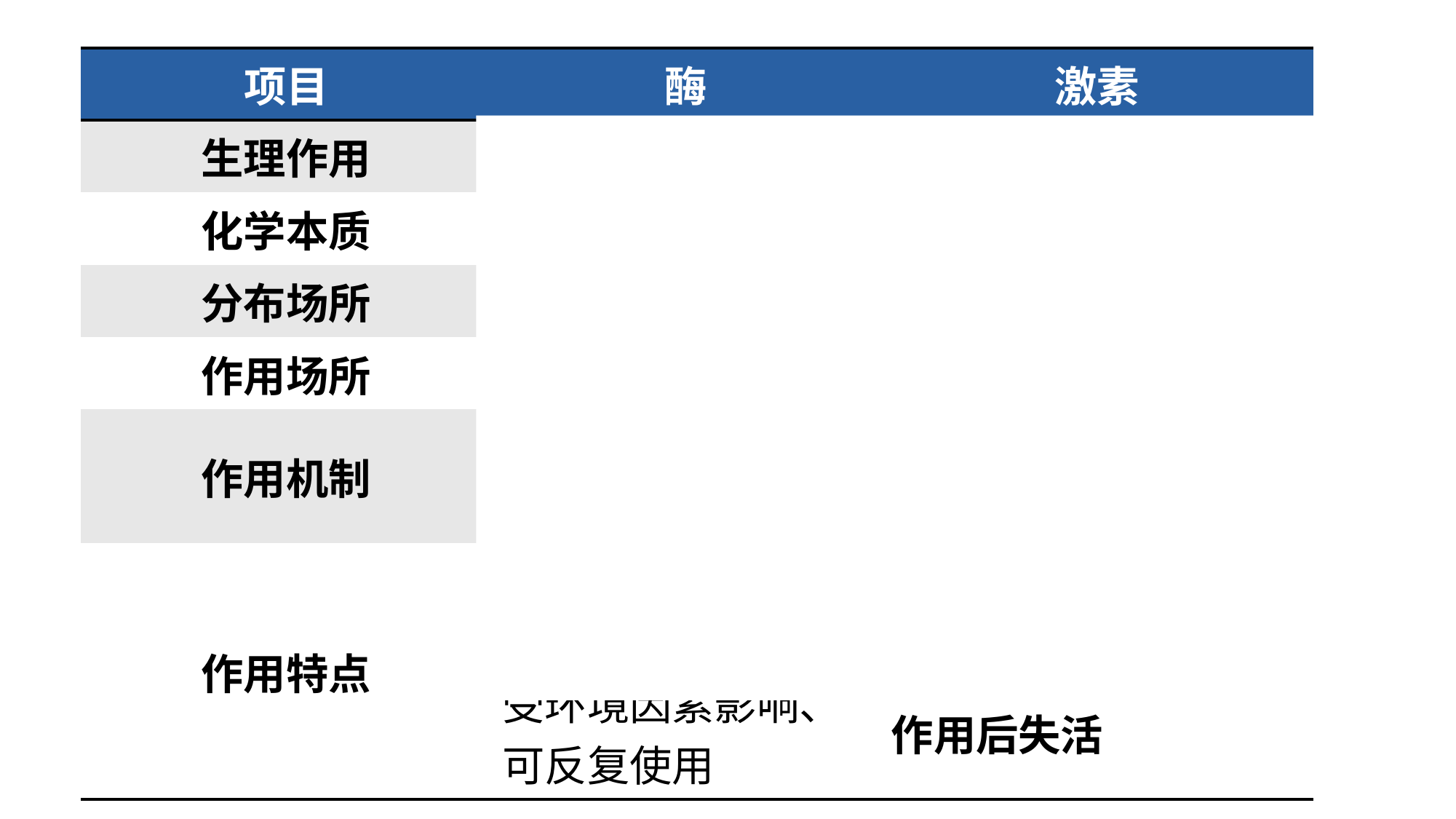

| 项目 | 酶 | 激素 |
| --- | --- | --- |
| 生理作用 | 催化 | 调节 |
| 化学本质 | 蛋白质或RNA | 小分子或大分子 |
| 分布场所 | 胞内、胞外 | 内环境 |
| 作用场所 | 胞内、胞外 | 细胞表面/胞内 |
| 作用机制 | 与底物结合，降低反应活化能 | 与受体结合，传递调节信号 |
| 作用特点 | 高效性、 专一性、 受环境因素影响、 可反复使用 | 微量高效、 与特异性受体结合、 作用后失活 |